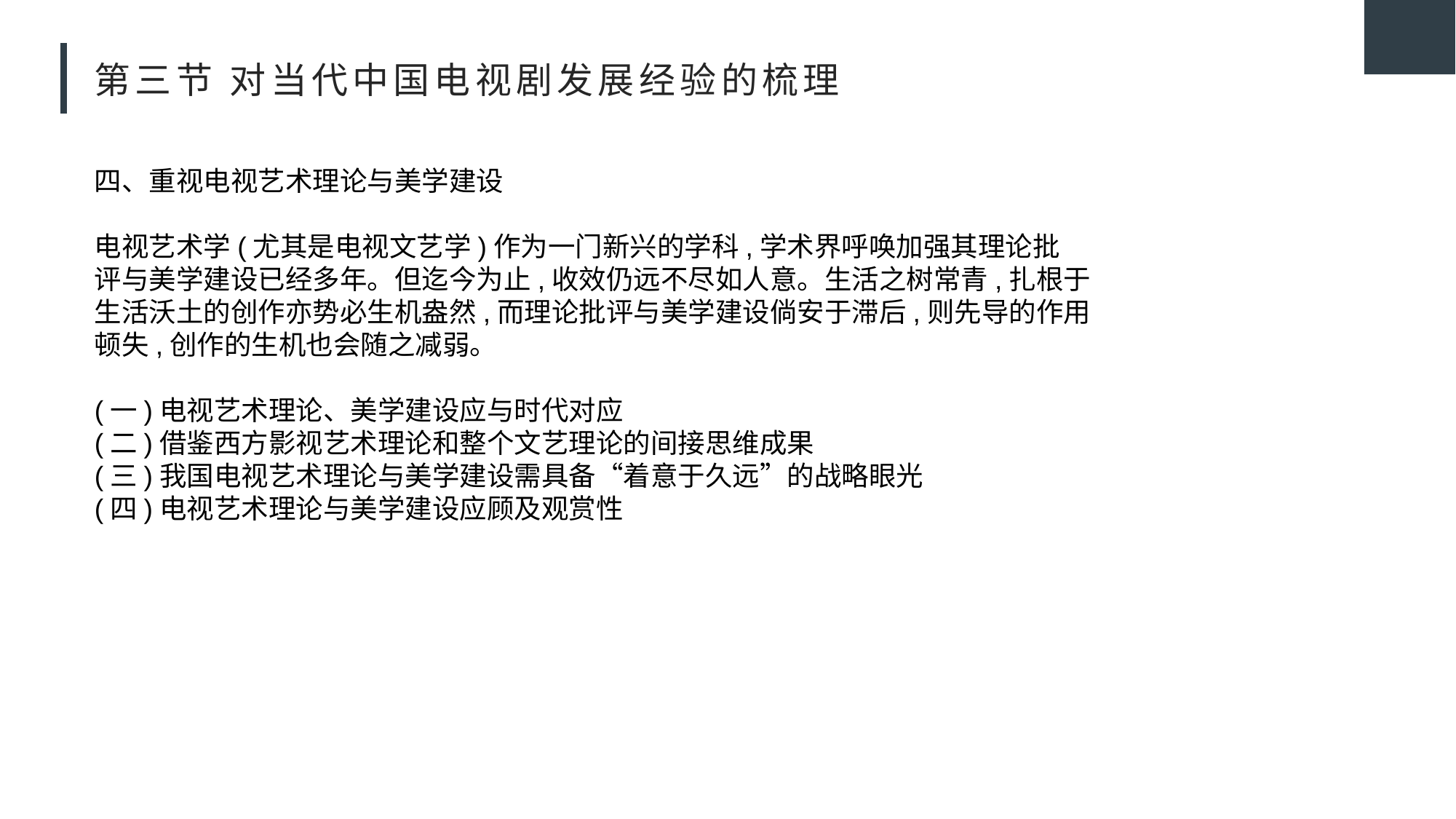

# 第三节 对当代中国电视剧发展经验的梳理
四、重视电视艺术理论与美学建设

电视艺术学(尤其是电视文艺学)作为一门新兴的学科,学术界呼唤加强其理论批
评与美学建设已经多年。但迄今为止,收效仍远不尽如人意。生活之树常青,扎根于
生活沃土的创作亦势必生机盎然,而理论批评与美学建设倘安于滞后,则先导的作用
顿失,创作的生机也会随之减弱。

(一)电视艺术理论、美学建设应与时代对应
(二)借鉴西方影视艺术理论和整个文艺理论的间接思维成果
(三)我国电视艺术理论与美学建设需具备“着意于久远”的战略眼光
(四)电视艺术理论与美学建设应顾及观赏性